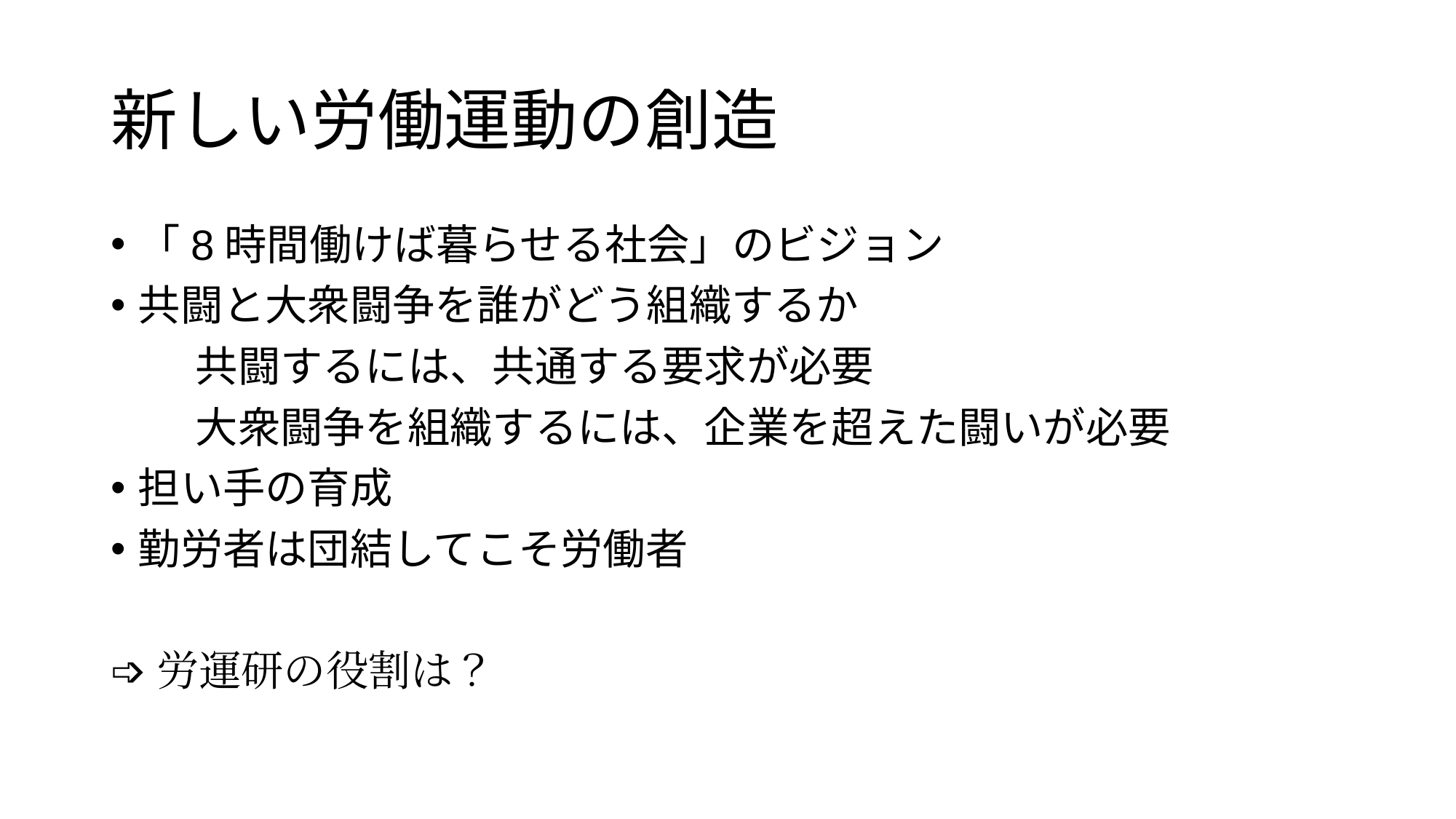

# 新しい労働運動の創造
「8時間働けば暮らせる社会」のビジョン
共闘と大衆闘争を誰がどう組織するか
　　共闘するには、共通する要求が必要
　　大衆闘争を組織するには、企業を超えた闘いが必要
担い手の育成
勤労者は団結してこそ労働者

➩労運研の役割は？